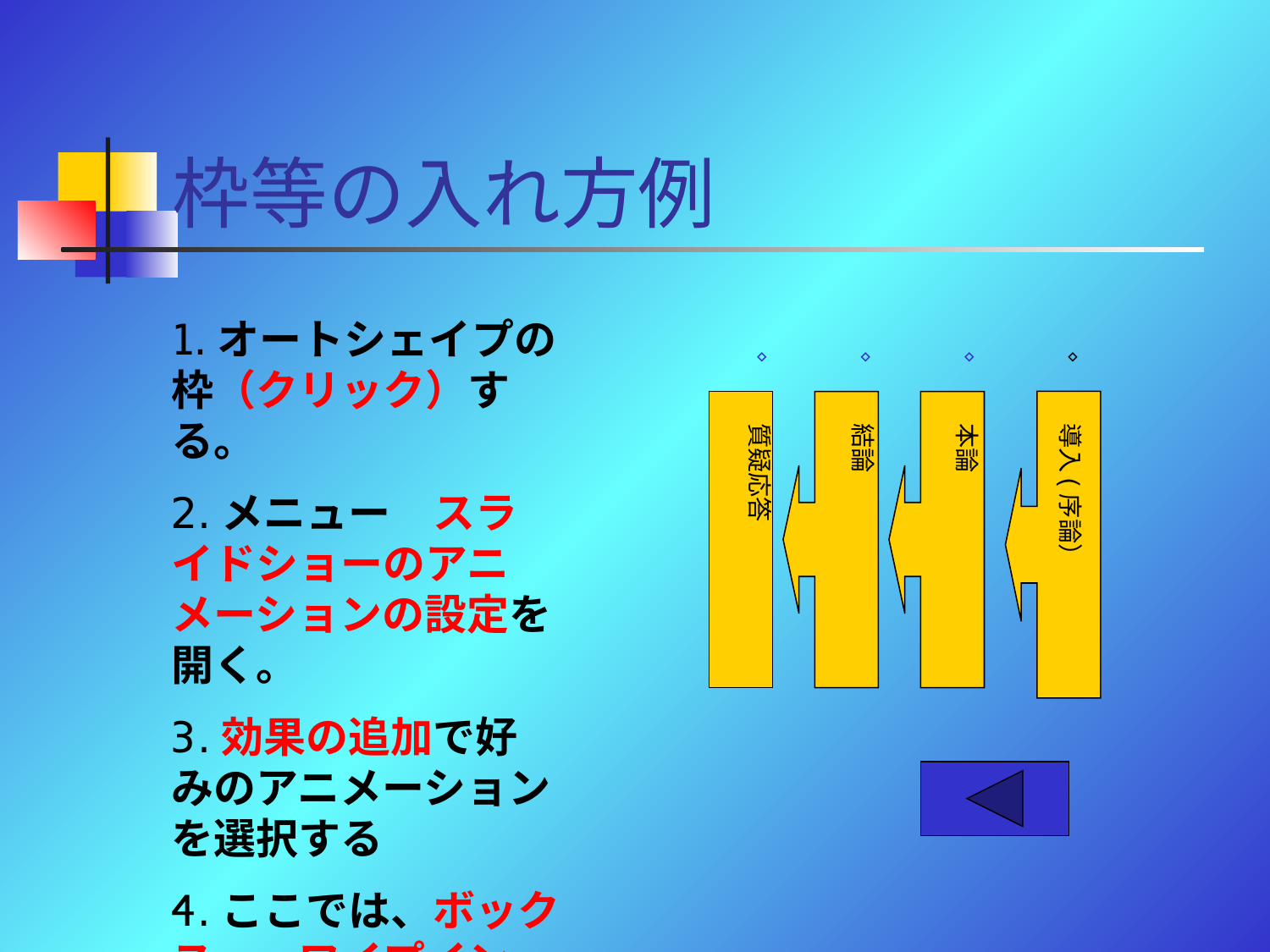

枠等の入れ方例

1.オートシェイプの枠（クリック）する。
2.メニュー　スライドショーのアニメーションの設定を開く。
3.効果の追加で好みのアニメーションを選択する
4.ここでは、ボックス　　ワイプイン　を使う。

　導入(序論）

　本論

　結論

　質疑応答